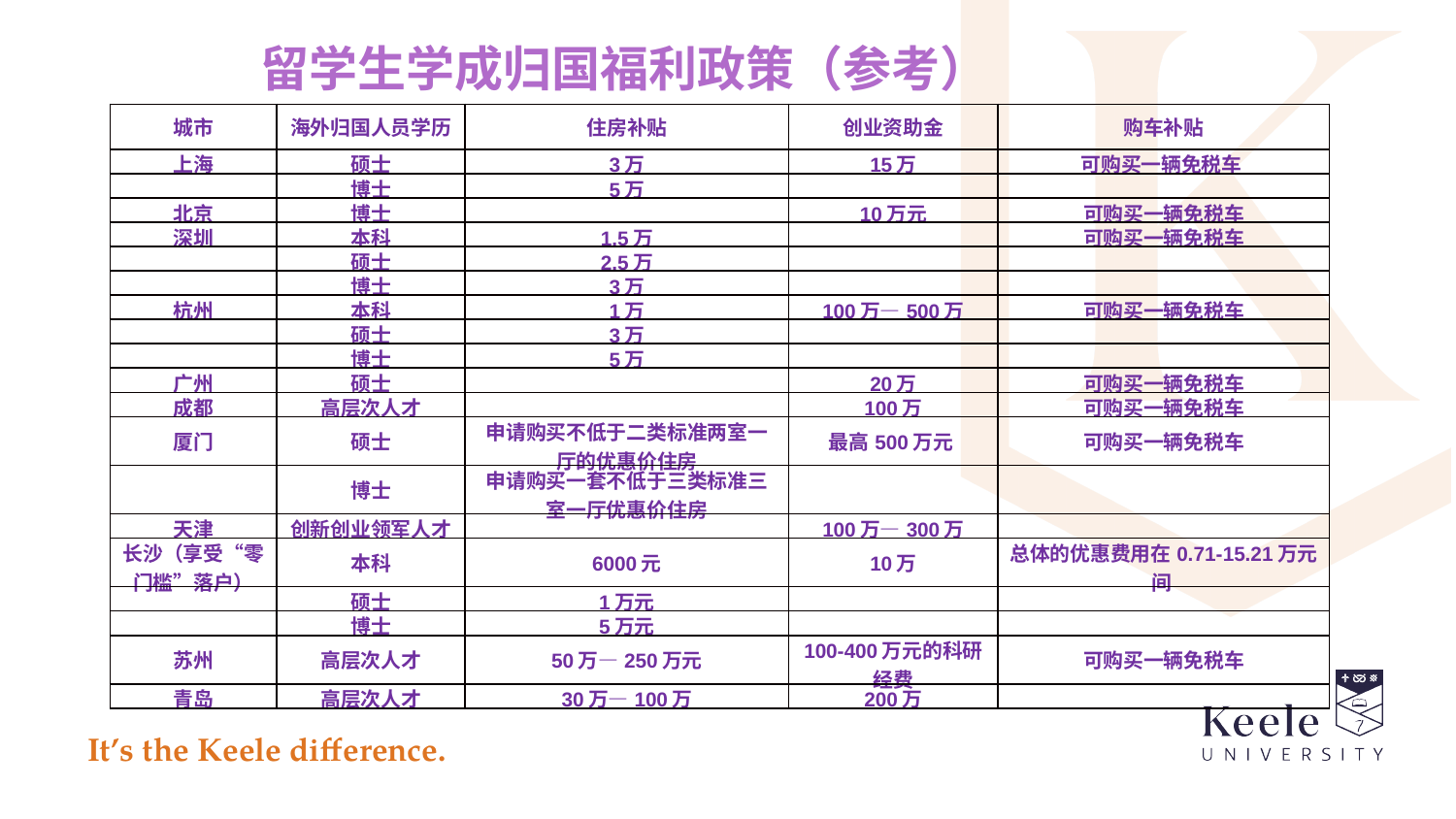

留学生学成归国福利政策（参考）
| 城市 | 海外归国人员学历 | 住房补贴 | 创业资助金 | 购车补贴 |
| --- | --- | --- | --- | --- |
| 上海 | 硕士 | 3万 | 15万 | 可购买一辆免税车 |
|  | 博士 | 5万 |  |  |
| 北京 | 博士 |  | 10万元 | 可购买一辆免税车 |
| 深圳 | 本科 | 1.5万 |  | 可购买一辆免税车 |
|  | 硕士 | 2.5万 |  |  |
|  | 博士 | 3万 |  |  |
| 杭州 | 本科 | 1万 | 100万—500万 | 可购买一辆免税车 |
|  | 硕士 | 3万 |  |  |
|  | 博士 | 5万 |  |  |
| 广州 | 硕士 |  | 20万 | 可购买一辆免税车 |
| 成都 | 高层次人才 |  | 100万 | 可购买一辆免税车 |
| 厦门 | 硕士 | 申请购买不低于二类标准两室一厅的优惠价住房 | 最高500万元 | 可购买一辆免税车 |
|  | 博士 | 申请购买一套不低于三类标准三室一厅优惠价住房 |  |  |
| 天津 | 创新创业领军人才 |  | 100万—300万 |  |
| 长沙（享受“零门槛”落户） | 本科 | 6000元 | 10万 | 总体的优惠费用在0.71-15.21万元间 |
|  | 硕士 | 1万元 |  |  |
|  | 博士 | 5万元 |  |  |
| 苏州 | 高层次人才 | 50万—250万元 | 100-400万元的科研经费 | 可购买一辆免税车 |
| 青岛 | 高层次人才 | 30万—100万 | 200万 |  |
# 申请流程